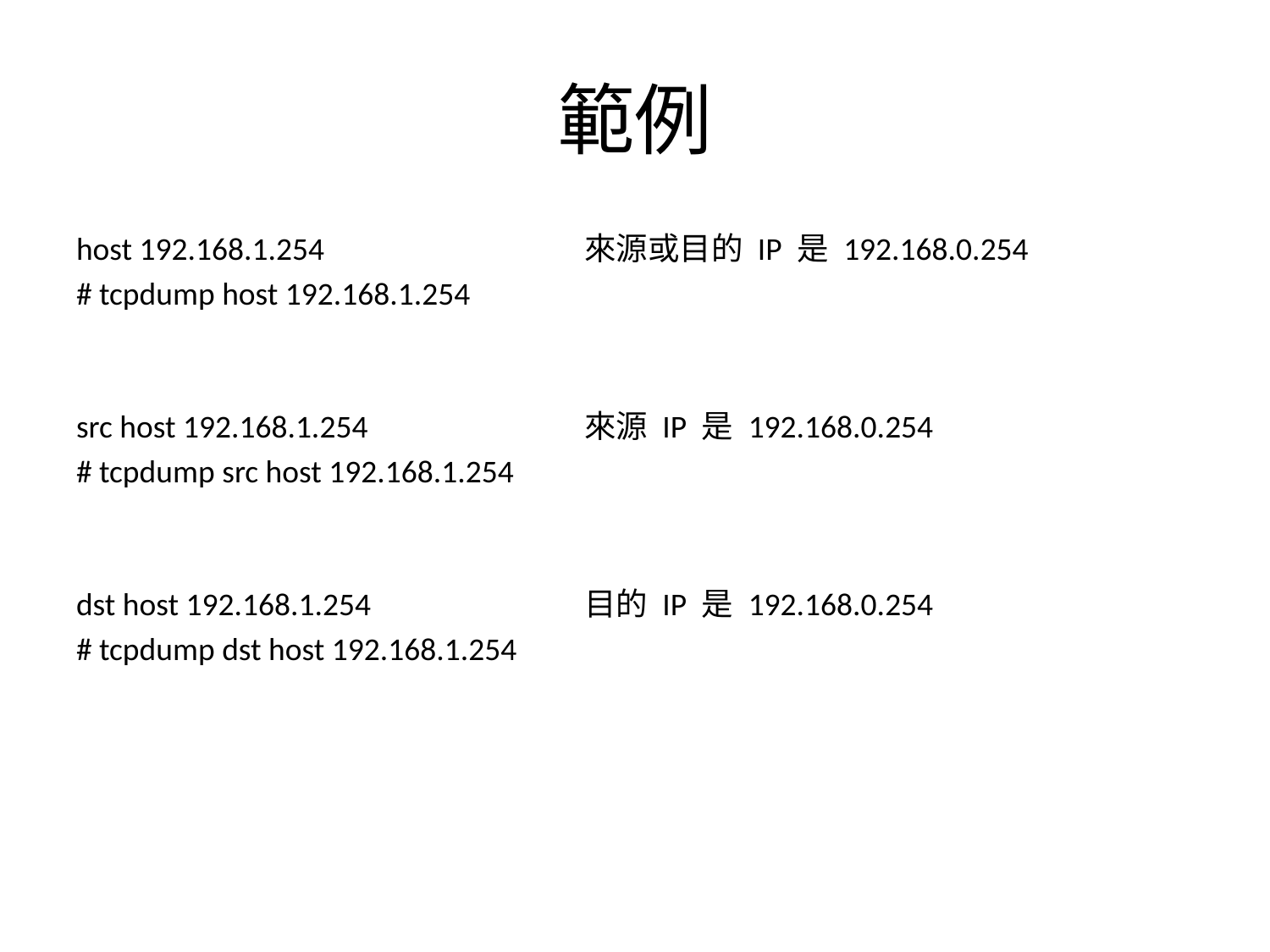

# 範例
host 192.168.1.254			來源或目的 IP 是 192.168.0.254
# tcpdump host 192.168.1.254

src host 192.168.1.254 		來源 IP 是 192.168.0.254
# tcpdump src host 192.168.1.254

dst host 192.168.1.254		目的 IP 是 192.168.0.254
# tcpdump dst host 192.168.1.254